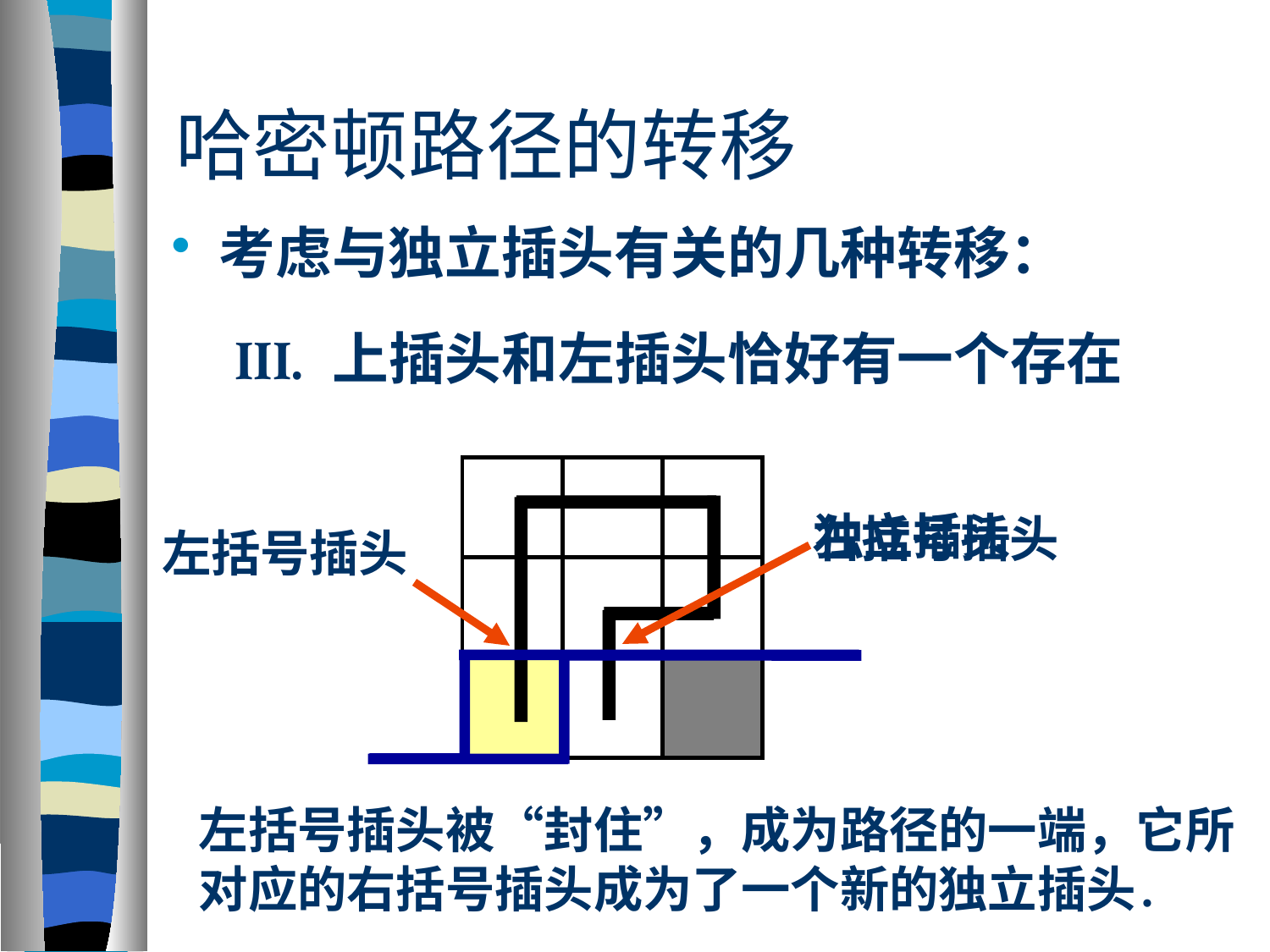

# 哈密顿路径的转移
考虑与独立插头有关的几种转移：

III. 上插头和左插头恰好有一个存在

独立插头

右括号插头

左括号插头

左括号插头被“封住”，成为路径的一端，它所对应的右括号插头成为了一个新的独立插头．